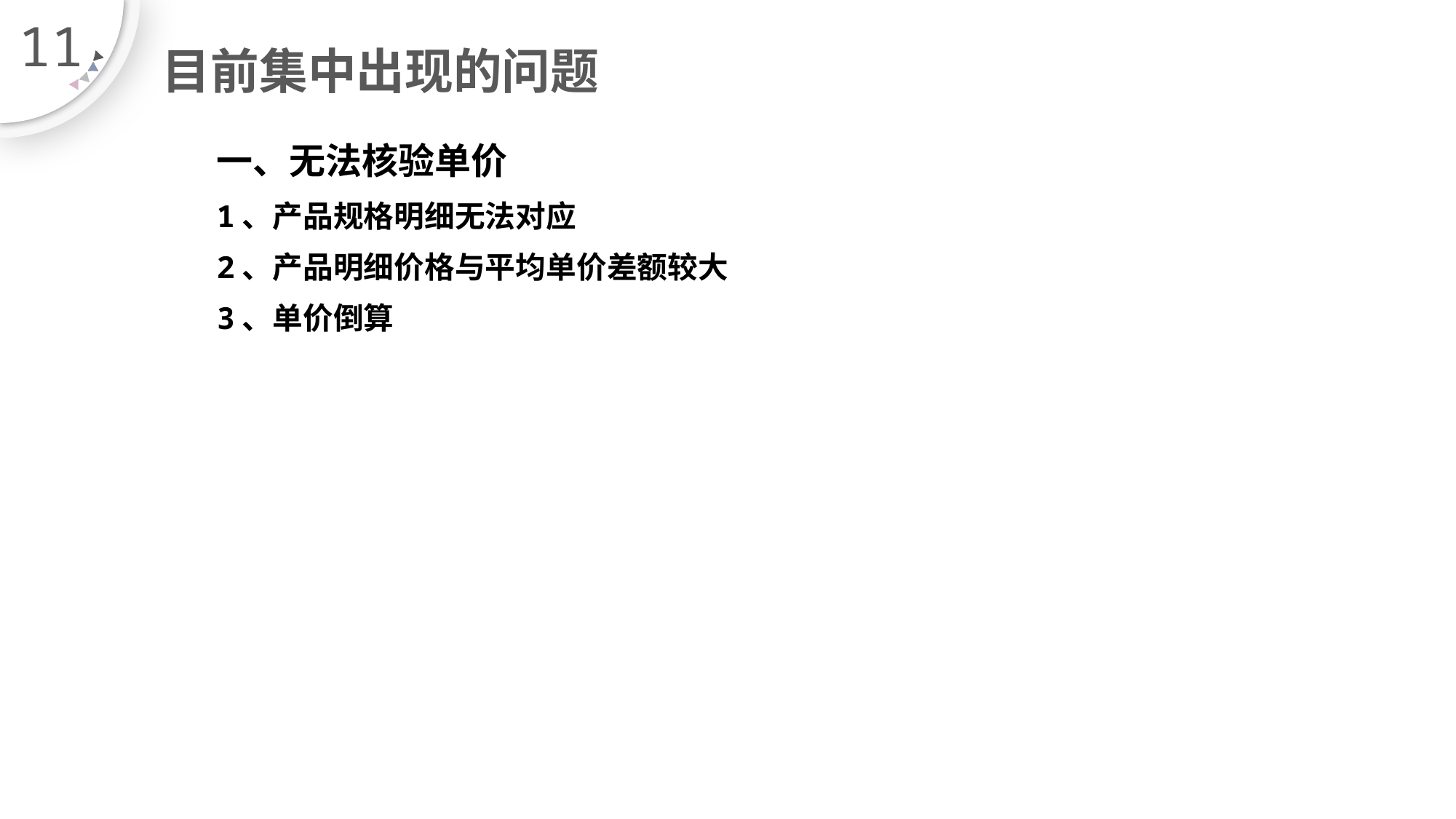

11
# 目前集中出现的问题
一、无法核验单价
1、产品规格明细无法对应
2、产品明细价格与平均单价差额较大
3、单价倒算